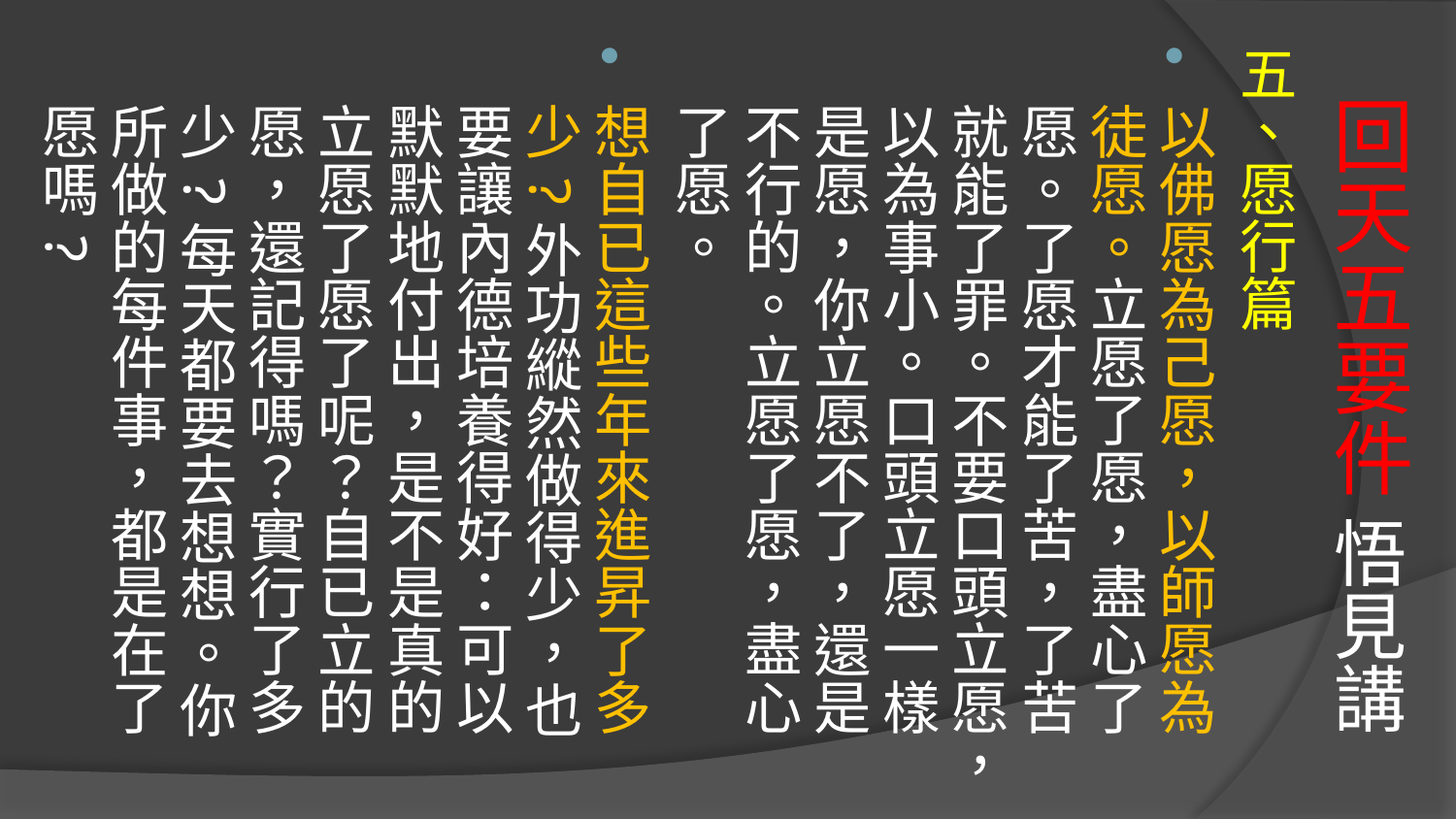

五、愿行篇
以佛愿為己愿，以師愿為徒愿。立愿了愿，盡心了愿。了愿才能了苦，了苦就能了罪。不要口頭立愿，以為事小。口頭立愿一樣是愿，你立愿不了，還是不行的。立愿了愿，盡心了愿。
想自已這些年來進昇了多少?外功縱然做得少，也要讓內德培養得好：可以默默地付出，是不是真的立愿了愿了呢？自已立的愿，還記得嗎？實行了多少?每天都要去想想。你所做的每件事，都是在了愿嗎?
# 回天五要件 悟見講